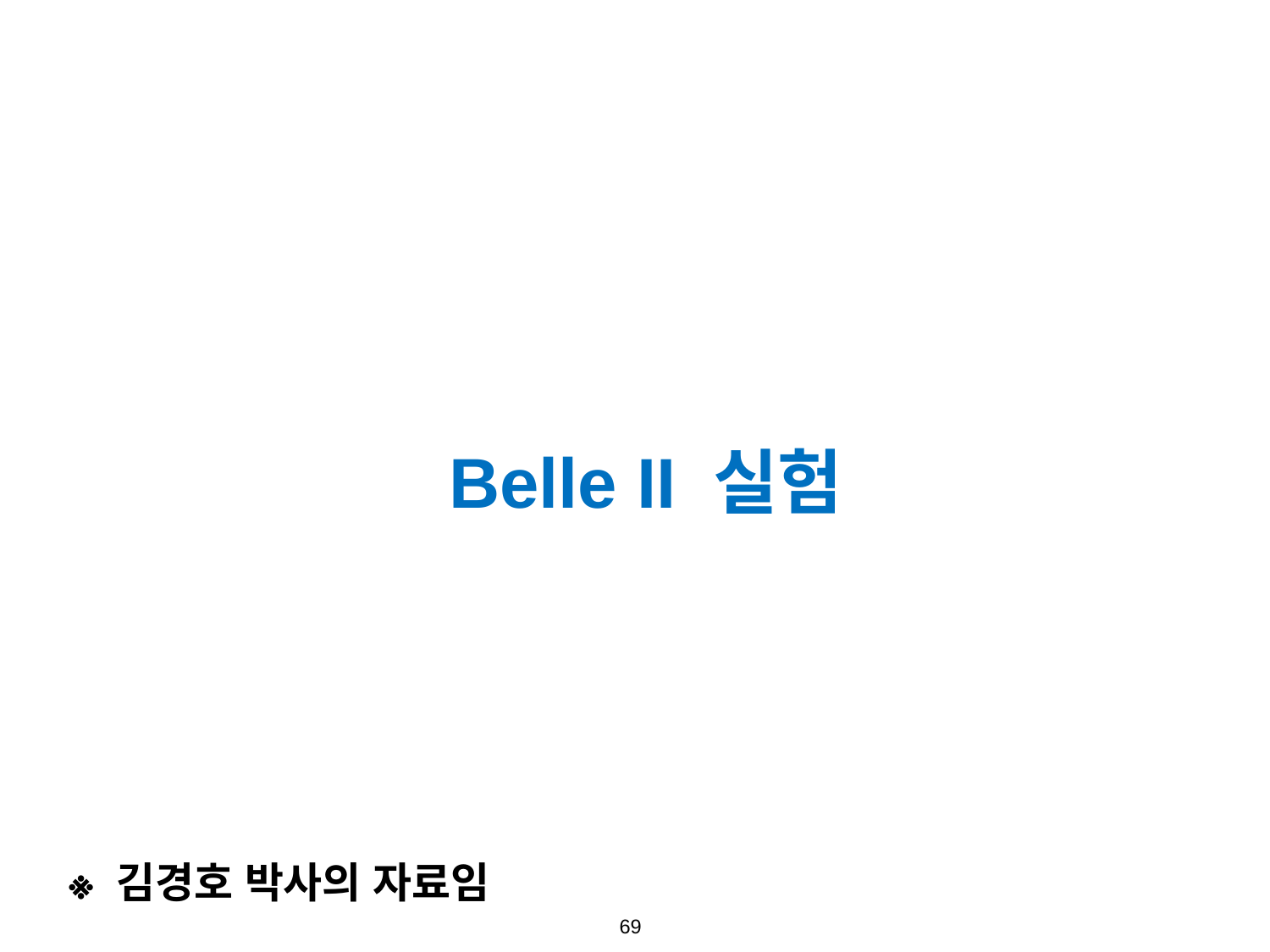

Belle II 실험
※ 김경호 박사의 자료임
69